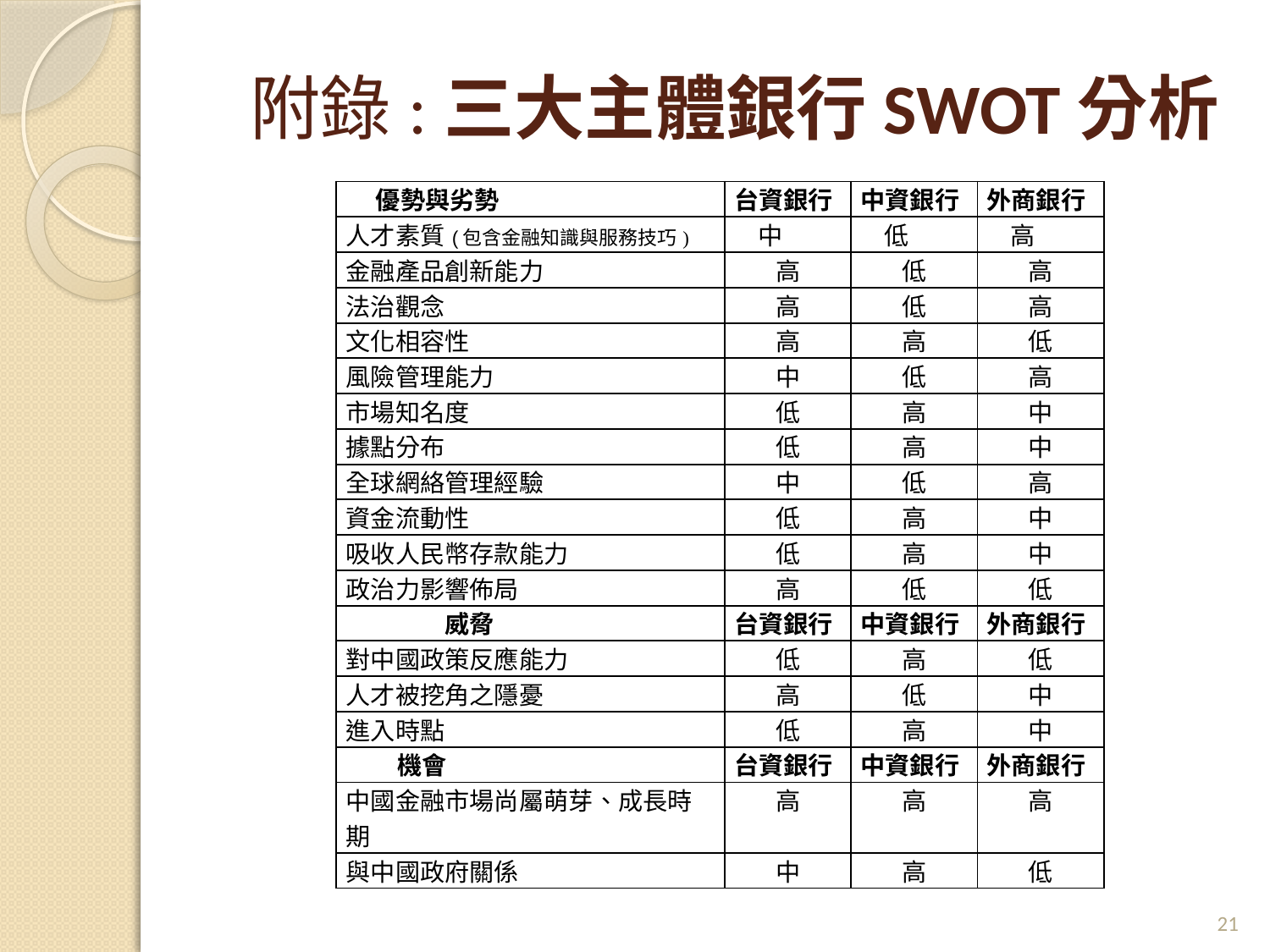

附錄:三大主體銀行SWOT分析
| 優勢與劣勢 | 台資銀行 | 中資銀行 | 外商銀行 |
| --- | --- | --- | --- |
| 人才素質(包含金融知識與服務技巧) | 中 | 低 | 高 |
| 金融產品創新能力 | 高 | 低 | 高 |
| 法治觀念 | 高 | 低 | 高 |
| 文化相容性 | 高 | 高 | 低 |
| 風險管理能力 | 中 | 低 | 高 |
| 市場知名度 | 低 | 高 | 中 |
| 據點分布 | 低 | 高 | 中 |
| 全球網絡管理經驗 | 中 | 低 | 高 |
| 資金流動性 | 低 | 高 | 中 |
| 吸收人民幣存款能力 | 低 | 高 | 中 |
| 政治力影響佈局 | 高 | 低 | 低 |
| 威脅 | 台資銀行 | 中資銀行 | 外商銀行 |
| 對中國政策反應能力 | 低 | 高 | 低 |
| 人才被挖角之隱憂 | 高 | 低 | 中 |
| 進入時點 | 低 | 高 | 中 |
| 機會 | 台資銀行 | 中資銀行 | 外商銀行 |
| 中國金融市場尚屬萌芽、成長時期 | 高 | 高 | 高 |
| 與中國政府關係 | 中 | 高 | 低 |
21